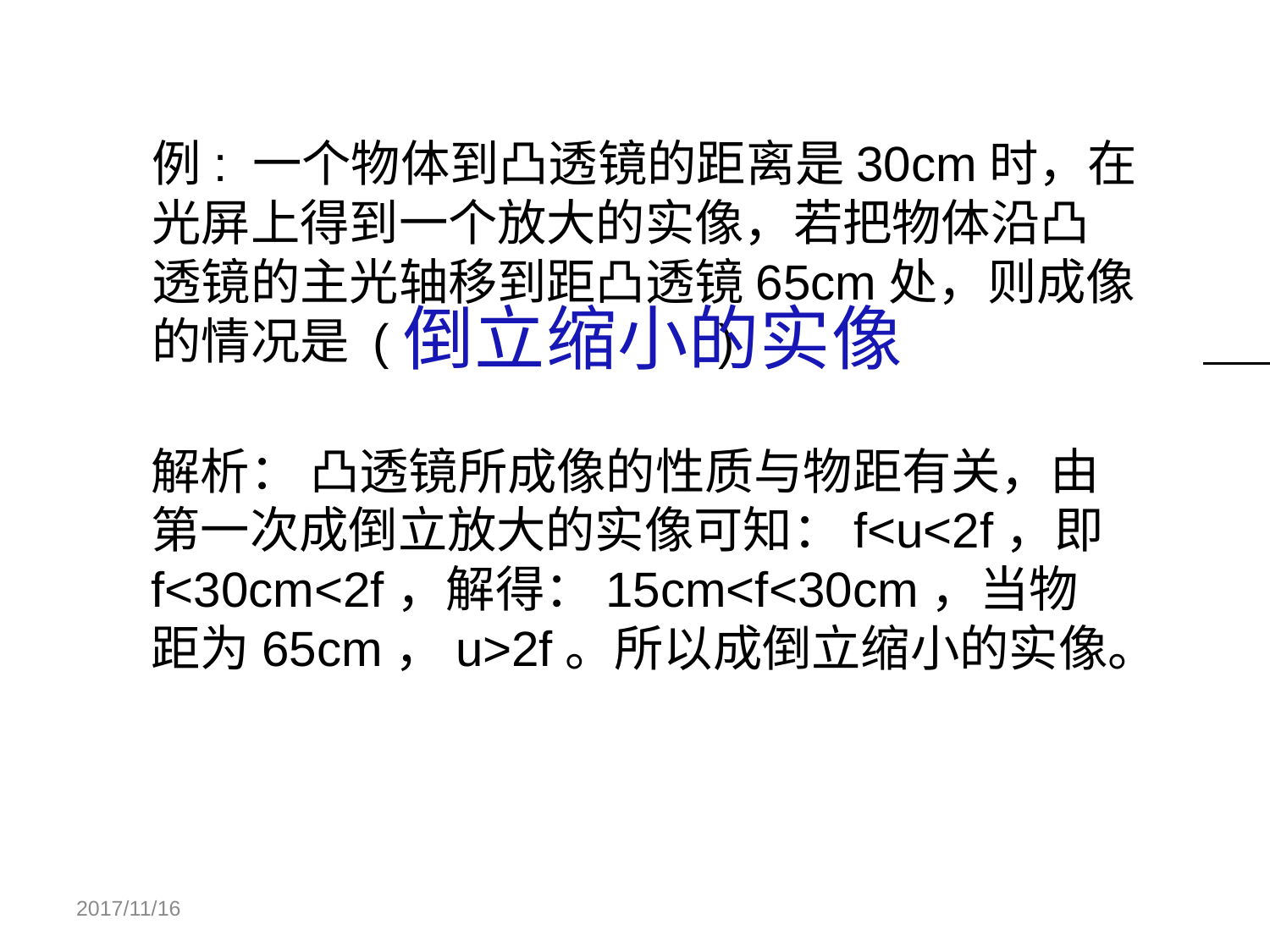

例: 一个物体到凸透镜的距离是30cm时，在
光屏上得到一个放大的实像，若把物体沿凸
透镜的主光轴移到距凸透镜65cm处，则成像
的情况是 (                        )
倒立缩小的实像
解析： 凸透镜所成像的性质与物距有关，由
第一次成倒立放大的实像可知：f<u<2f，即
f<30cm<2f，解得：15cm<f<30cm，当物
距为65cm，u>2f。所以成倒立缩小的实像。
2017/11/16